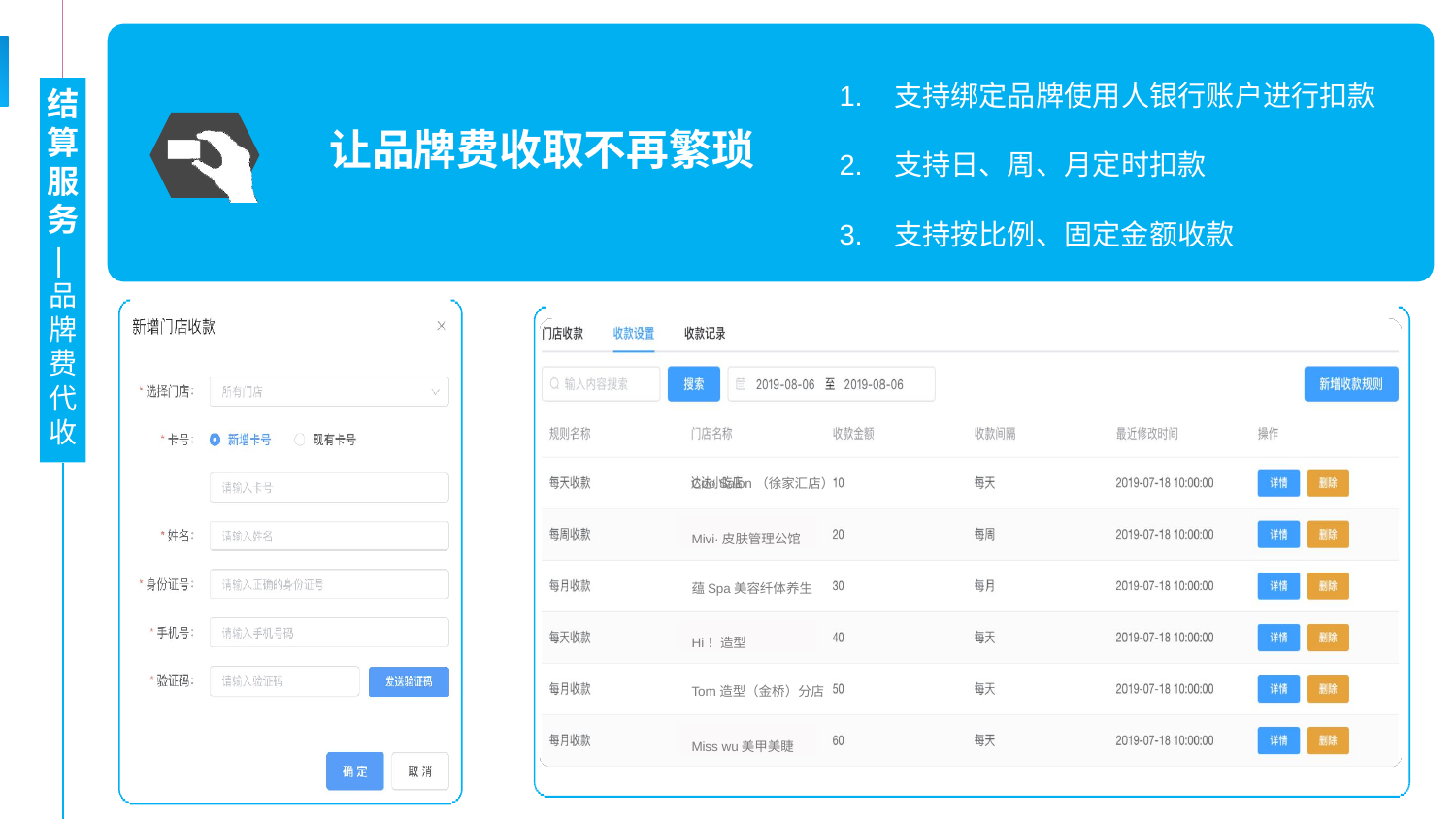

支持绑定品牌使用人银行账户进行扣款

支持日、周、月定时扣款

支持按比例、固定金额收款

# 结 算 服 务

让品牌费收取不再繁琐
|  品 牌 费 代 收

Coo Salon（徐家汇店）
Mivi·皮肤管理公馆
蕴Spa美容纤体养生
Hi！造型

Tom造型（金桥）分店
Miss wu美甲美睫